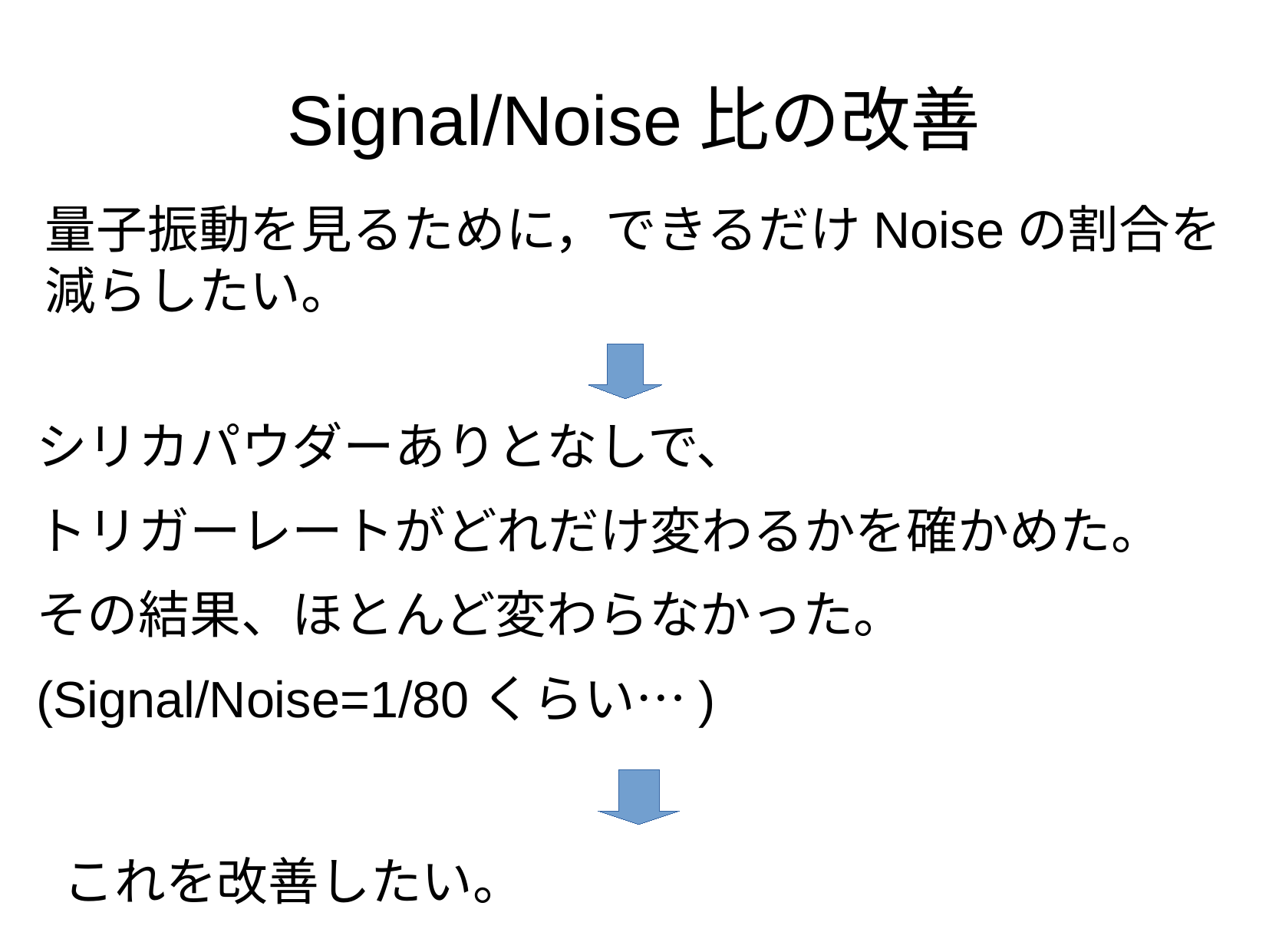

Signal/Noise比の改善
量子振動を見るために，できるだけNoiseの割合を減らしたい。

シリカパウダーありとなしで、
トリガーレートがどれだけ変わるかを確かめた。
その結果、ほとんど変わらなかった。
(Signal/Noise=1/80くらい…)

これを改善したい。